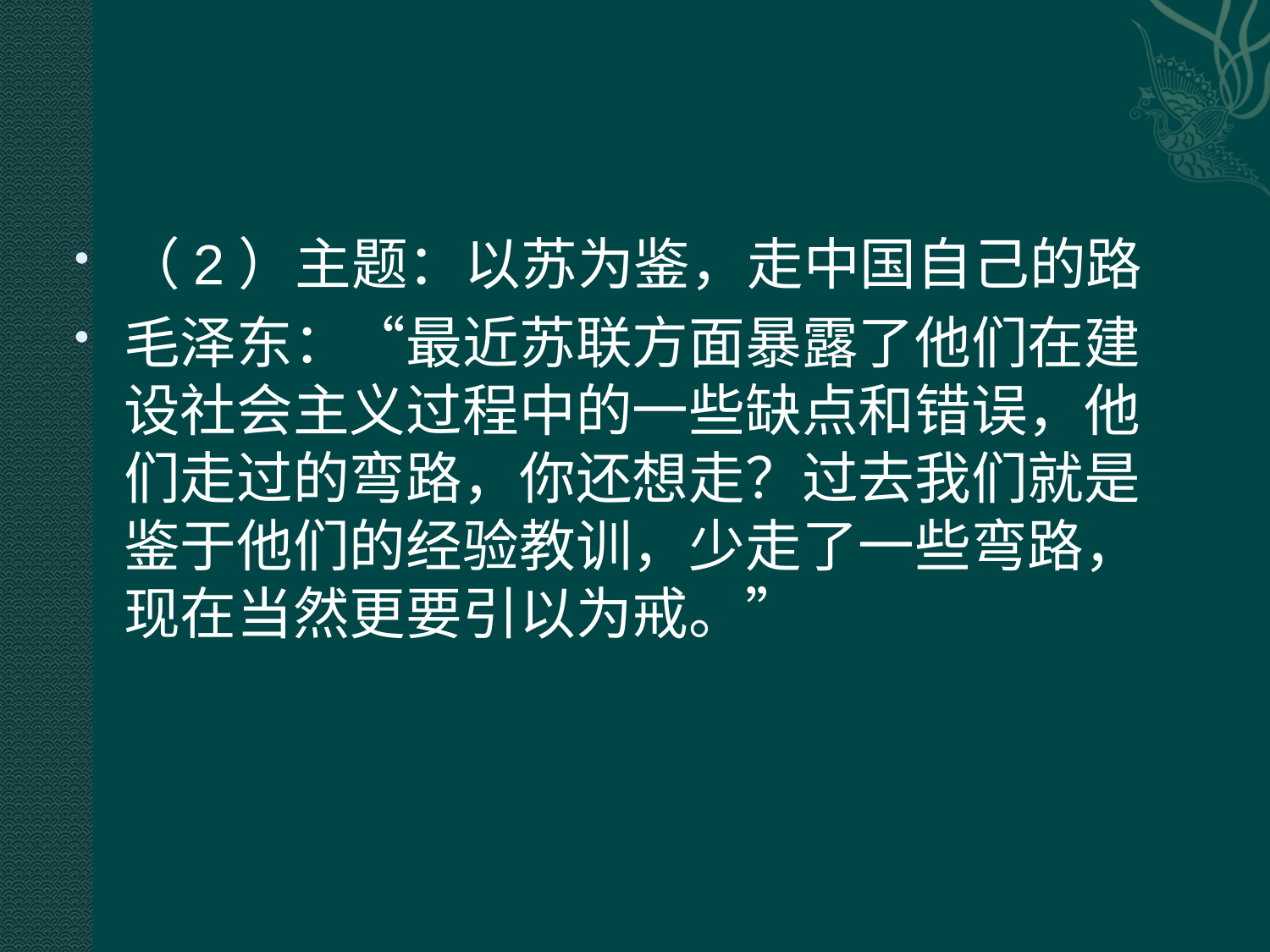

#
（2）主题：以苏为鉴，走中国自己的路
毛泽东：“最近苏联方面暴露了他们在建设社会主义过程中的一些缺点和错误，他们走过的弯路，你还想走？过去我们就是鉴于他们的经验教训，少走了一些弯路，现在当然更要引以为戒。”